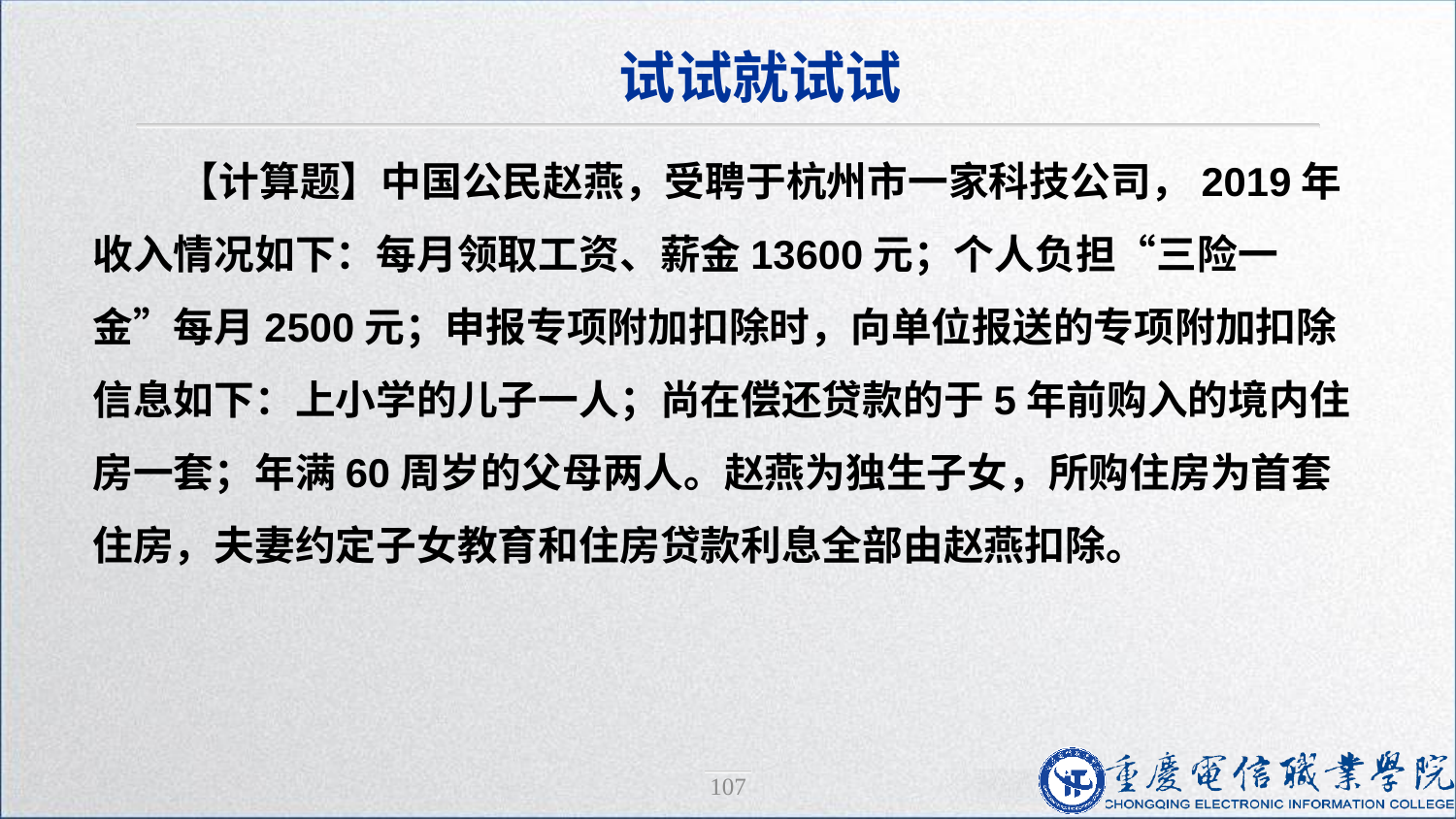

试试就试试
【计算题】中国公民赵燕，受聘于杭州市一家科技公司，2019年收入情况如下：每月领取工资、薪金13600元；个人负担“三险一金”每月2500元；申报专项附加扣除时，向单位报送的专项附加扣除信息如下：上小学的儿子一人；尚在偿还贷款的于5年前购入的境内住房一套；年满60周岁的父母两人。赵燕为独生子女，所购住房为首套住房，夫妻约定子女教育和住房贷款利息全部由赵燕扣除。
107